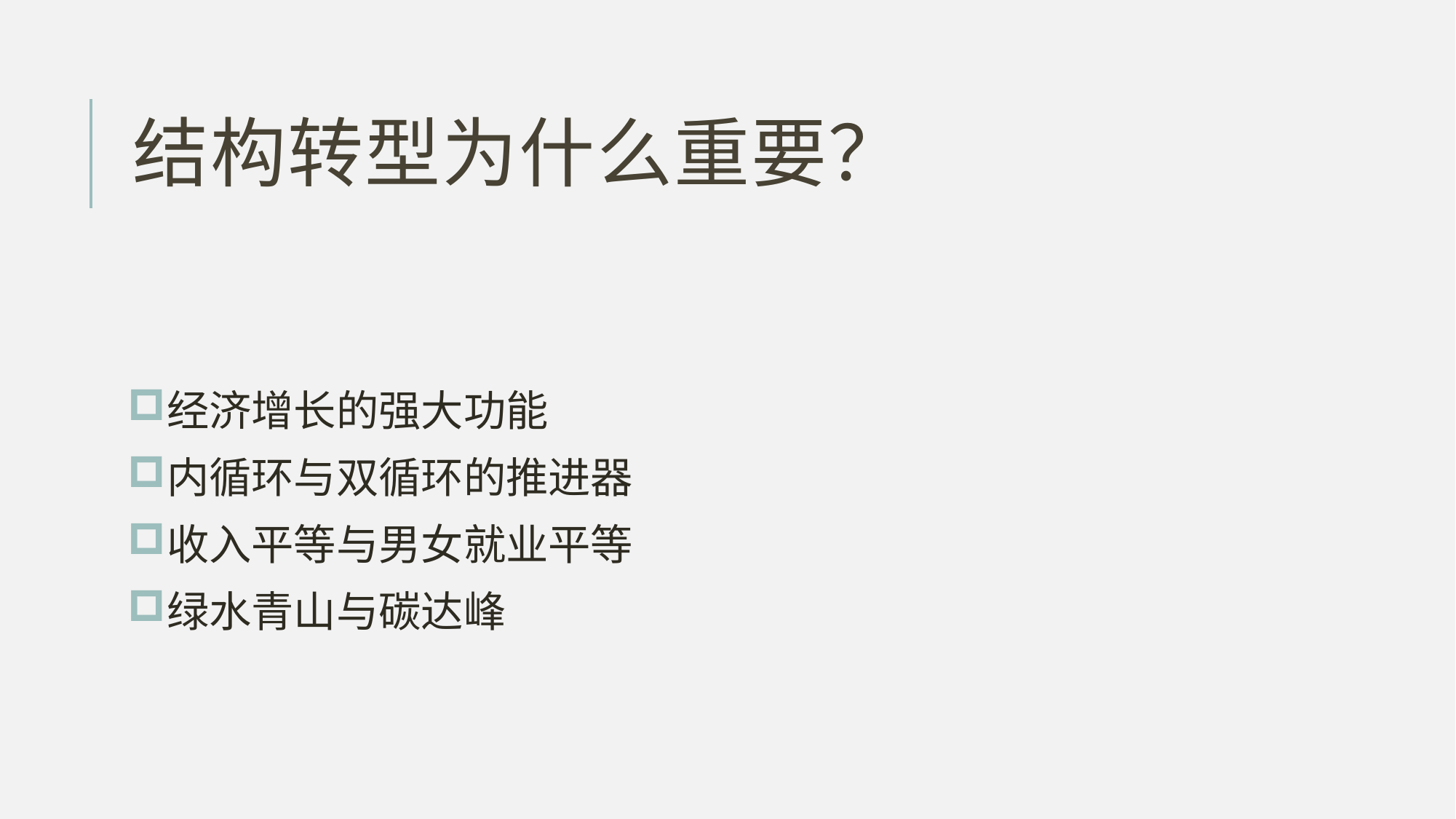

# 结构转型为什么重要？
经济增长的强大功能
内循环与双循环的推进器
收入平等与男女就业平等
绿水青山与碳达峰